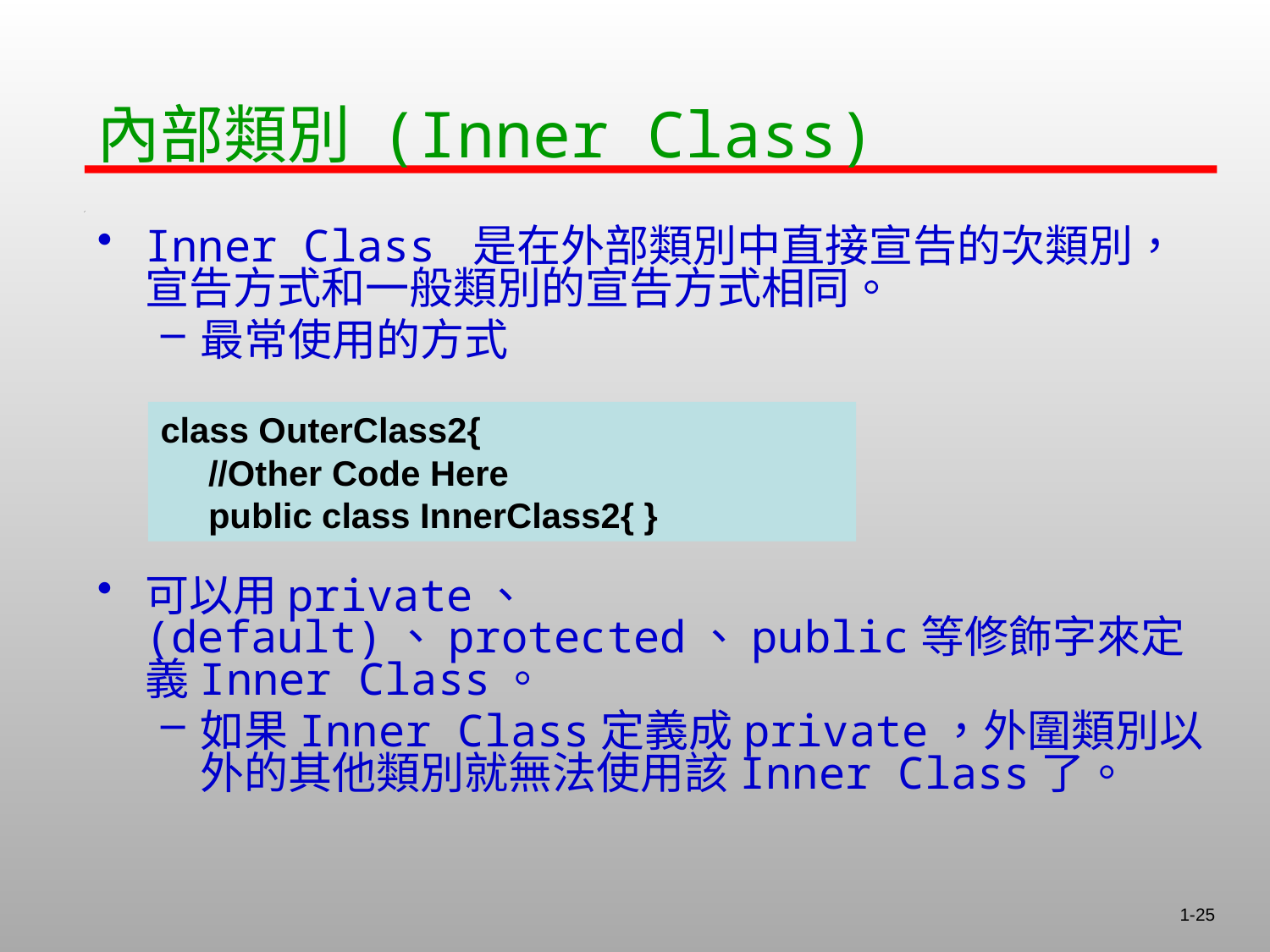

內部類別 (Inner Class)
Inner Class 是在外部類別中直接宣告的次類別，宣告方式和一般類別的宣告方式相同。
最常使用的方式

可以用private、(default)、protected、public等修飾字來定義Inner Class。
如果Inner Class定義成private，外圍類別以外的其他類別就無法使用該Inner Class了。

class OuterClass2{
	//Other Code Here
	public class InnerClass2{ }
1-25